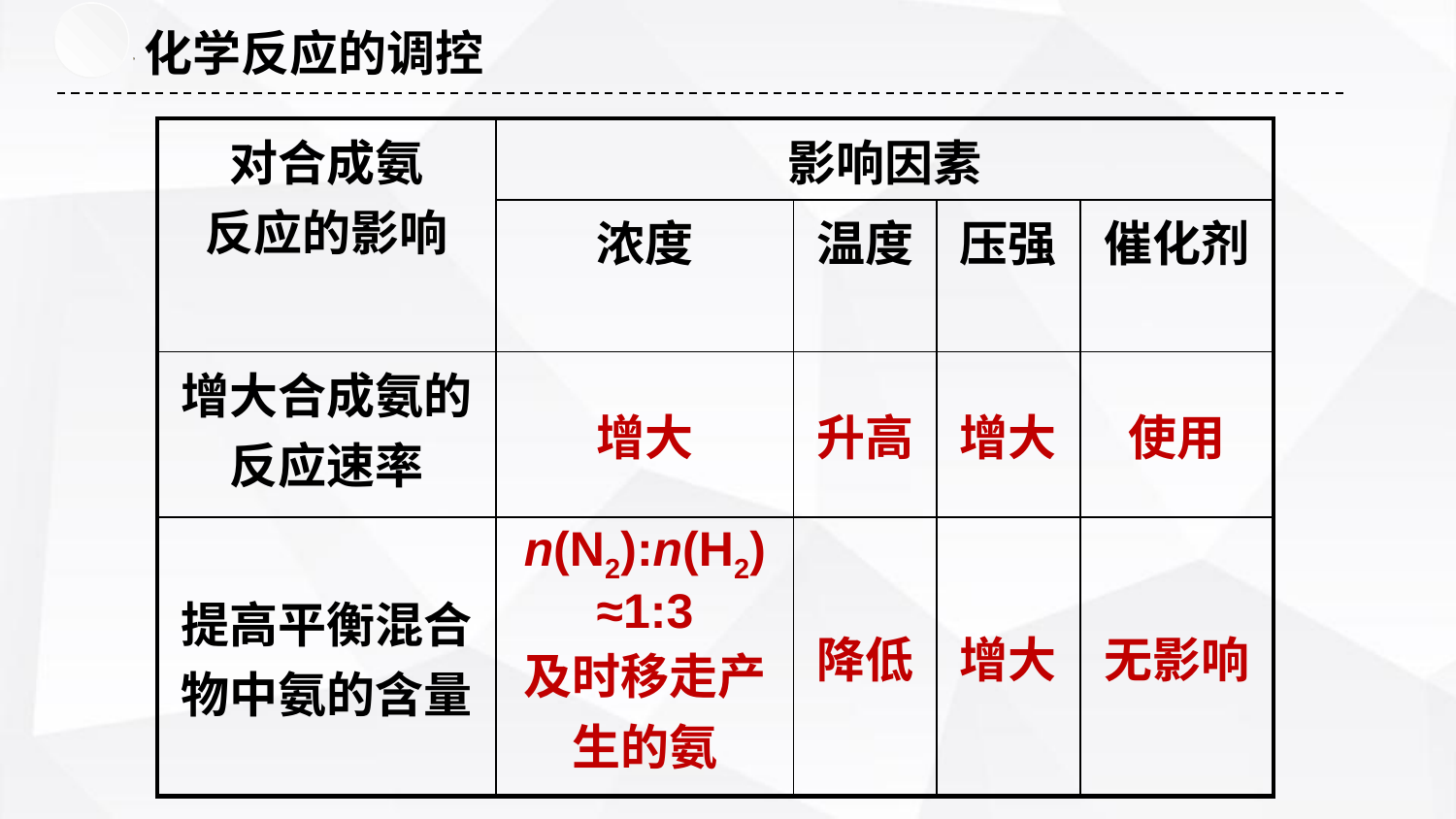

化学反应的调控
| 对合成氨 反应的影响 | 影响因素 |  |  |  |
| --- | --- | --- | --- | --- |
|  | 浓度 | 温度 | 压强 | 催化剂 |
| 增大合成氨的反应速率 | 增大 | 升高 | 增大 | 使用 |
| 提高平衡混合物中氨的含量 | n(N2):n(H2) ≈1:3 及时移走产生的氨 | 降低 | 增大 | 无影响 |